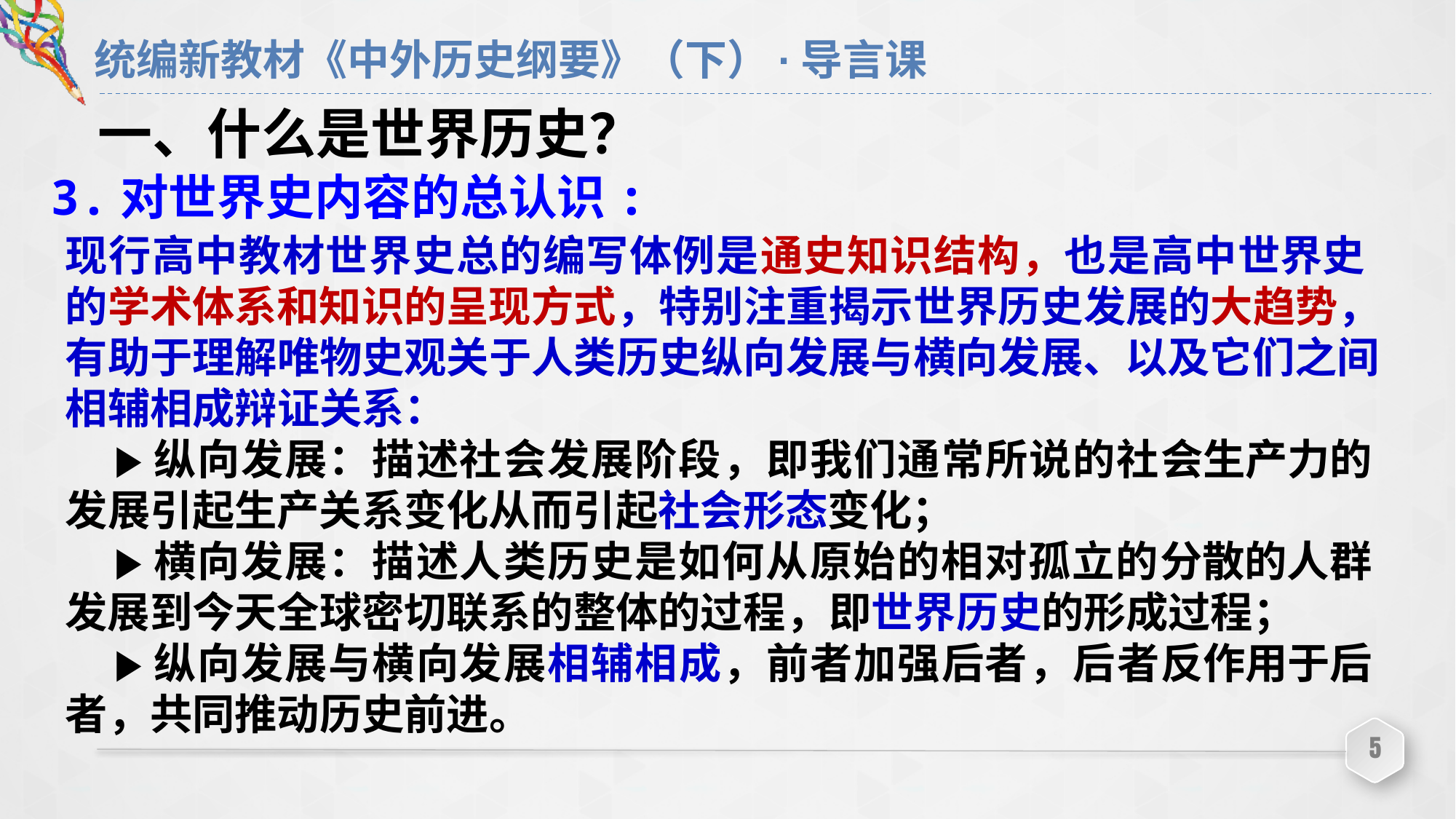

# 统编新教材《中外历史纲要》（下）·导言课
一、什么是世界历史？
3.对世界史内容的总认识:
现行高中教材世界史总的编写体例是通史知识结构，也是高中世界史的学术体系和知识的呈现方式，特别注重揭示世界历史发展的大趋势，有助于理解唯物史观关于人类历史纵向发展与横向发展、以及它们之间相辅相成辩证关系：
▶纵向发展：描述社会发展阶段，即我们通常所说的社会生产力的发展引起生产关系变化从而引起社会形态变化；
▶横向发展：描述人类历史是如何从原始的相对孤立的分散的人群发展到今天全球密切联系的整体的过程，即世界历史的形成过程；
▶纵向发展与横向发展相辅相成，前者加强后者，后者反作用于后者，共同推动历史前进。
5